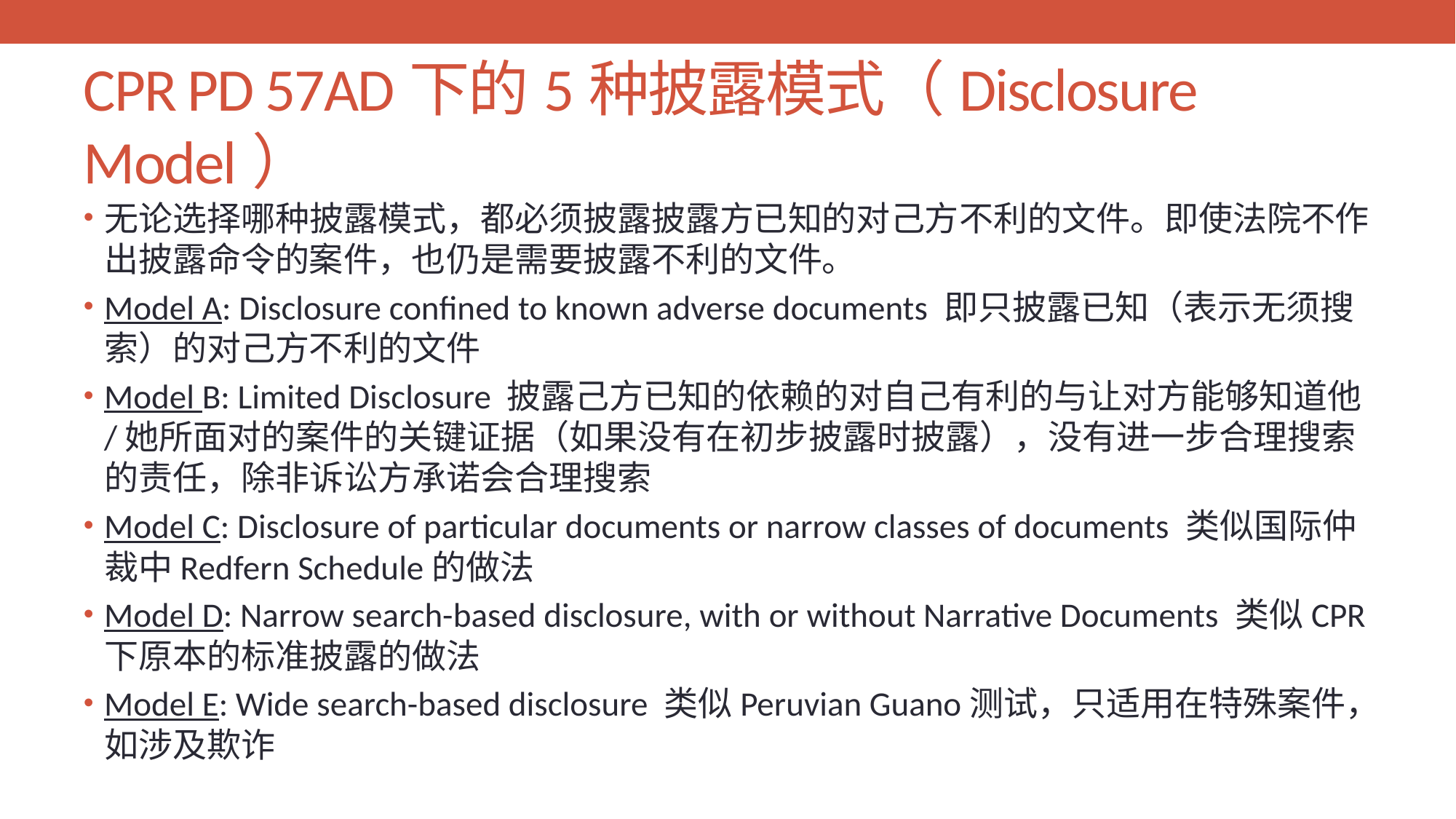

# CPR PD 57AD下的5种披露模式（Disclosure Model）
无论选择哪种披露模式，都必须披露披露方已知的对己方不利的文件。即使法院不作出披露命令的案件，也仍是需要披露不利的文件。
Model A: Disclosure confined to known adverse documents 即只披露已知（表示无须搜索）的对己方不利的文件
Model B: Limited Disclosure 披露己方已知的依赖的对自己有利的与让对方能够知道他/她所面对的案件的关键证据（如果没有在初步披露时披露），没有进一步合理搜索的责任，除非诉讼方承诺会合理搜索
Model C: Disclosure of particular documents or narrow classes of documents 类似国际仲裁中Redfern Schedule的做法
Model D: Narrow search-based disclosure, with or without Narrative Documents 类似CPR下原本的标准披露的做法
Model E: Wide search-based disclosure 类似Peruvian Guano测试，只适用在特殊案件，如涉及欺诈